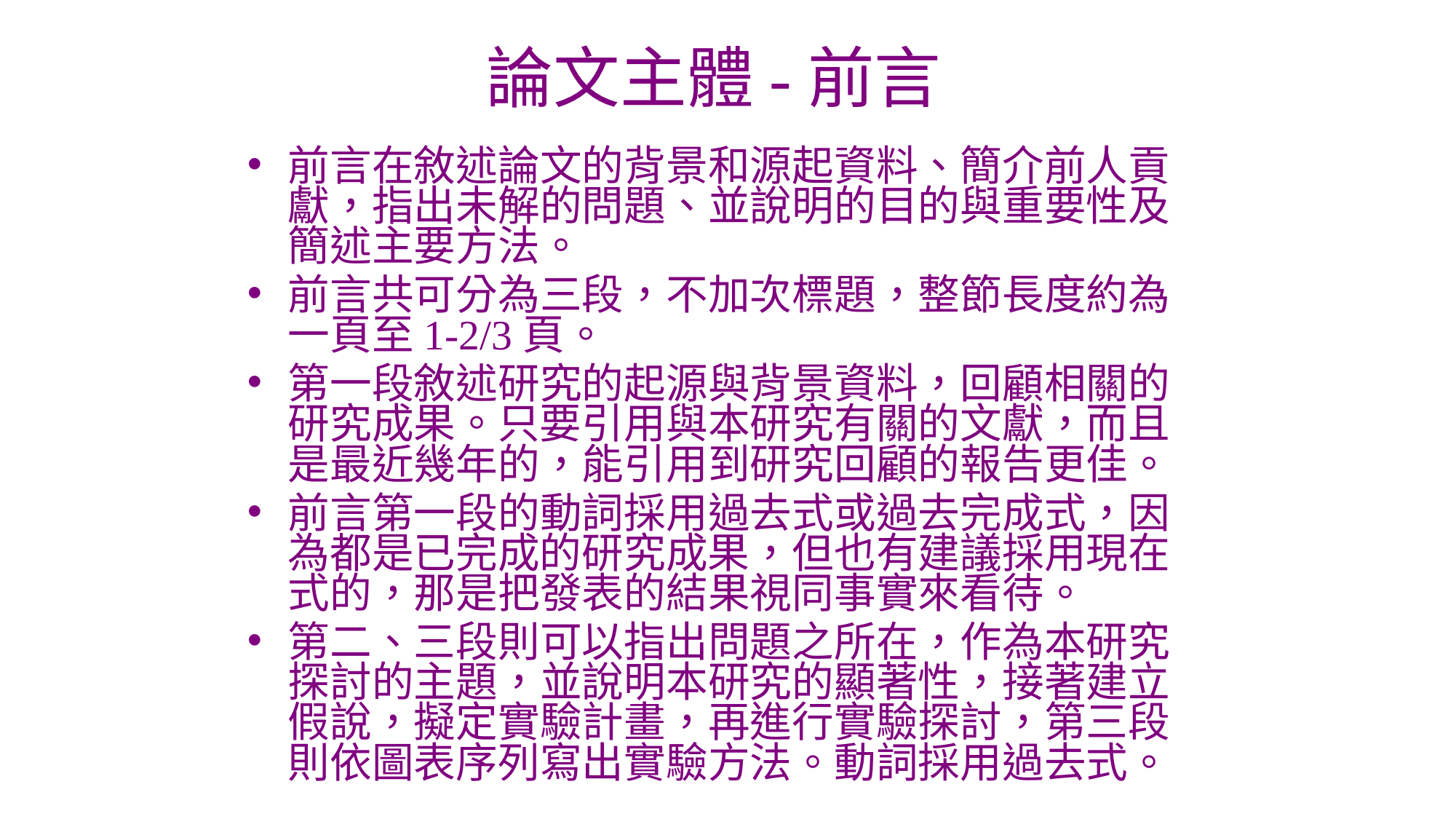

# 論文主體-前言
前言在敘述論文的背景和源起資料、簡介前人貢獻，指出未解的問題、並說明的目的與重要性及簡述主要方法。
前言共可分為三段，不加次標題，整節長度約為一頁至1-2/3頁。
第一段敘述研究的起源與背景資料，回顧相關的研究成果。只要引用與本研究有關的文獻，而且是最近幾年的，能引用到研究回顧的報告更佳。
前言第一段的動詞採用過去式或過去完成式，因為都是已完成的研究成果，但也有建議採用現在式的，那是把發表的結果視同事實來看待。
第二、三段則可以指出問題之所在，作為本研究探討的主題，並說明本研究的顯著性，接著建立假說，擬定實驗計畫，再進行實驗探討，第三段則依圖表序列寫出實驗方法。動詞採用過去式。